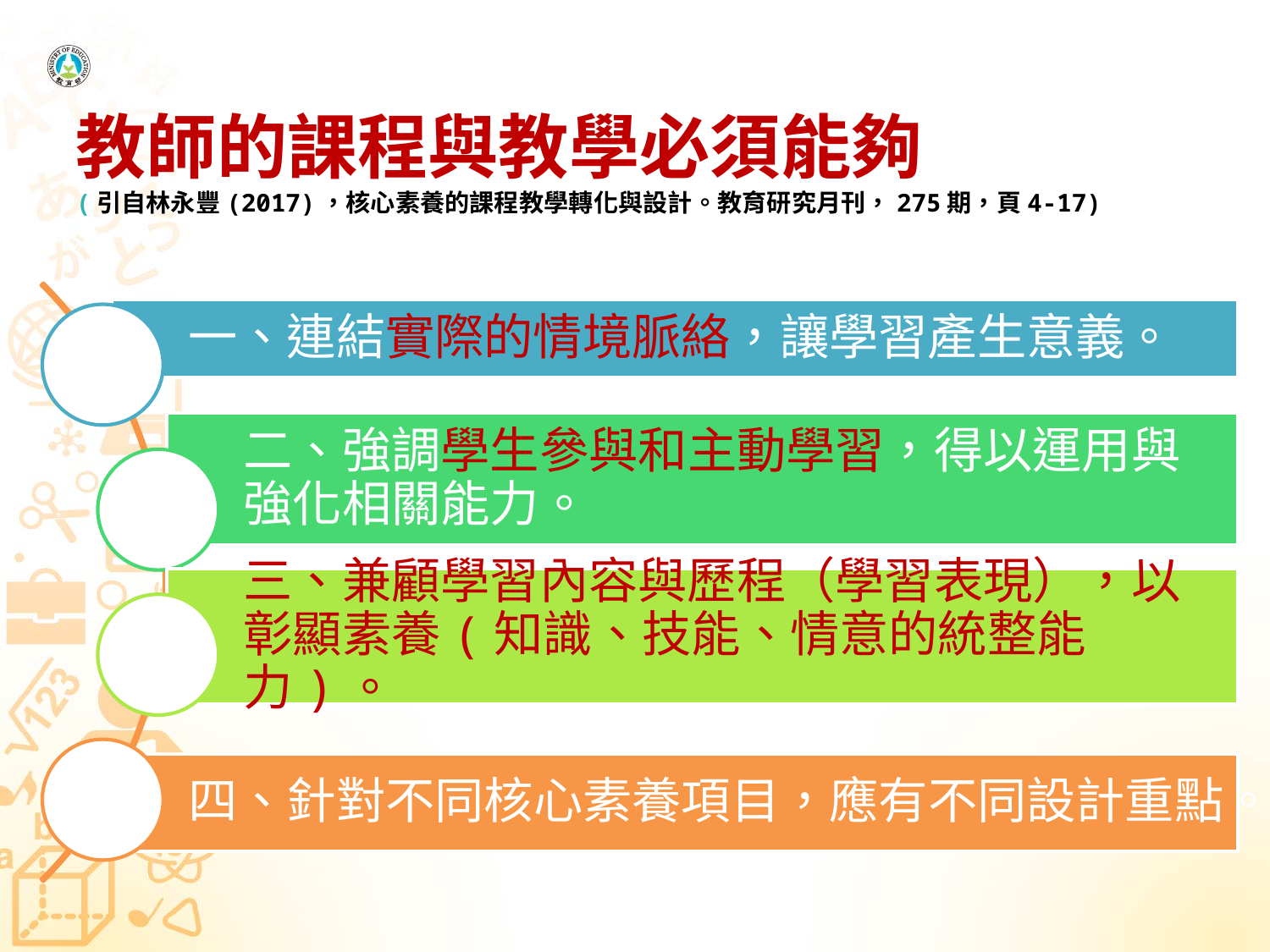

# 教師的課程與教學必須能夠 (引自林永豐(2017)，核心素養的課程教學轉化與設計。教育研究月刊，275期，頁4-17)
一、連結實際的情境脈絡，讓學習產生意義。
二、強調學生參與和主動學習，得以運用與強化相關能力。
三、兼顧學習內容與歷程（學習表現），以彰顯素養(知識、技能、情意的統整能力)。
四、針對不同核心素養項目，應有不同設計重點。